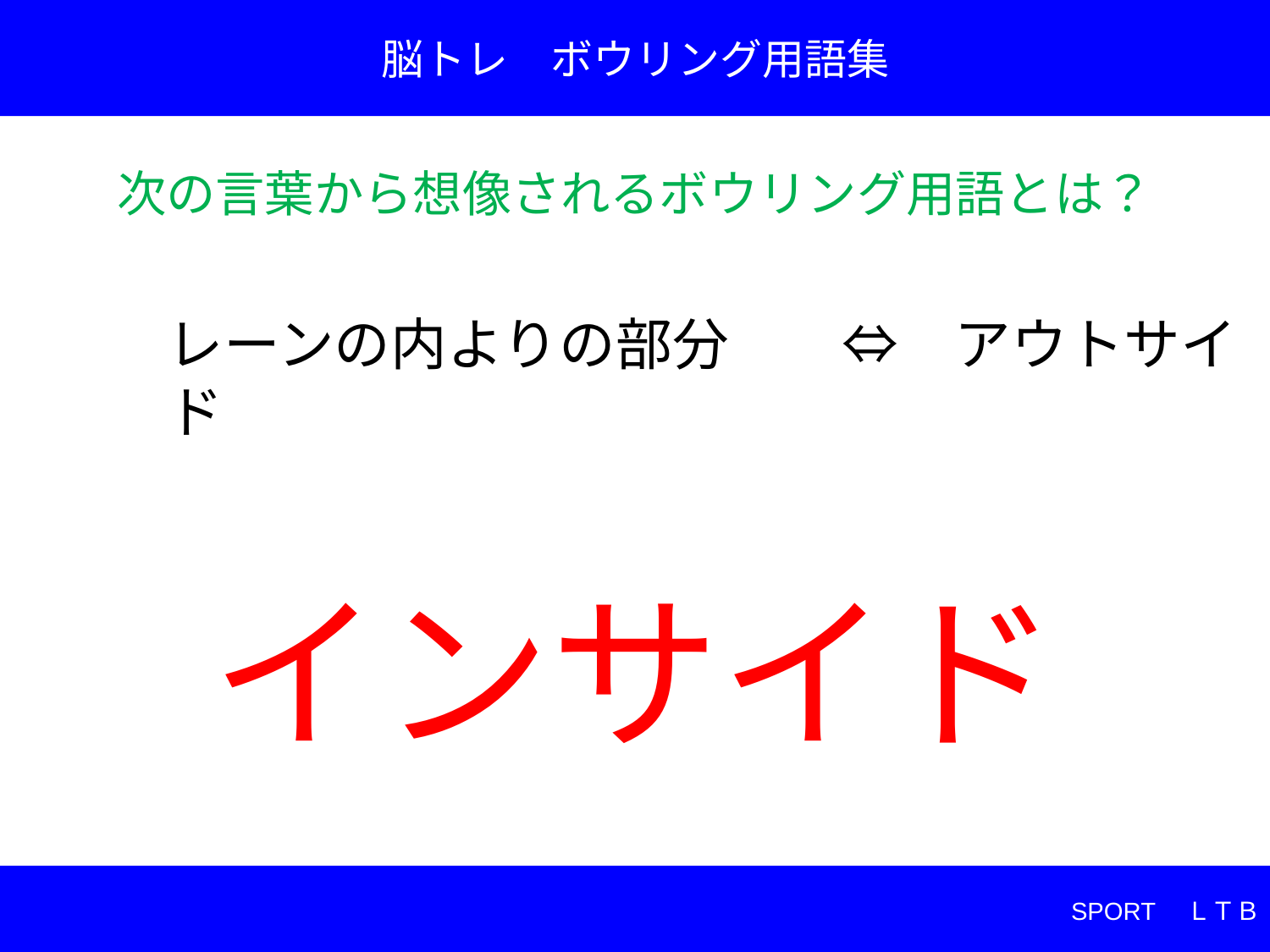

脳トレ　ボウリング用語集
次の言葉から想像されるボウリング用語とは？
レーンの内よりの部分　　⇔　アウトサイド
# インサイド
SPORT　ＬＴＢ